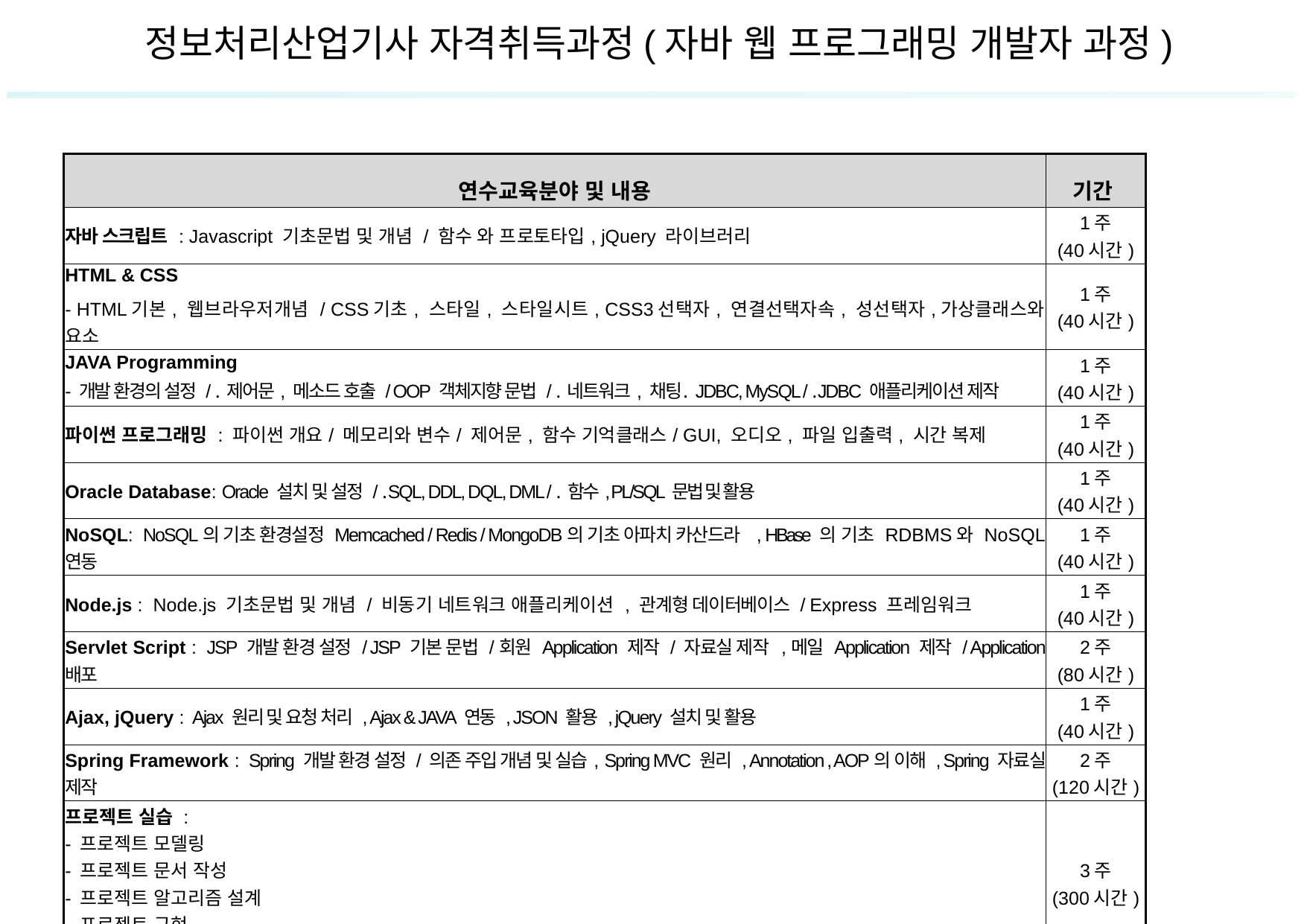

정보처리산업기사 자격취득과정(자바 웹 프로그래밍 개발자 과정)

| 연수교육분야 및 내용 | 기간 |
| --- | --- |
| 자바 스크립트 : Javascript 기초문법 및 개념 / 함수 와 프로토타입, jQuery 라이브러리 | 1주 (40시간) |
| HTML & CSS - HTML기본, 웹브라우저개념 / CSS기초, 스타일, 스타일시트, CSS3선택자, 연결선택자속, 성선택자,가상클래스와 요소 | 1주 (40시간) |
| JAVA Programming - 개발 환경의 설정 / ․제어문, 메소드 호출 / OOP 객체지향 문법 / ․네트워크, 채팅․JDBC, MySQL / ․JDBC 애플리케이션 제작 | 1주 (40시간) |
| 파이썬 프로그래밍 : 파이썬 개요/ 메모리와 변수/ 제어문, 함수 기억클래스/ GUI, 오디오, 파일 입출력, 시간 복제 | 1주 (40시간) |
| Oracle Database: Oracle 설치 및 설정 / ․SQL, DDL, DQL, DML / ․함수, PL/SQL 문법 및 활용 | 1주 (40시간) |
| NoSQL: NoSQL의 기초 환경설정 Memcached / Redis / MongoDB의 기초 아파치 카산드라 , HBase 의 기초 RDBMS와 NoSQL 연동 | 1주 (40시간) |
| Node.js : Node.js 기초문법 및 개념 / 비동기 네트워크 애플리케이션 , 관계형 데이터베이스 / Express 프레임워크 | 1주 (40시간) |
| Servlet Script : JSP 개발 환경 설정 / JSP 기본 문법 /회원 Application 제작 / 자료실 제작 ,메일 Application 제작 / Application 배포 | 2주 (80시간) |
| Ajax, jQuery : Ajax 원리 및 요청 처리 , Ajax & JAVA 연동 , JSON 활용 , jQuery 설치 및 활용 | 1주 (40시간) |
| Spring Framework : Spring 개발 환경 설정 / 의존 주입 개념 및 실습, Spring MVC 원리 , Annotation , AOP의 이해 , Spring 자료실 제작 | 2주 (120시간) |
| 프로젝트 실습 : - 프로젝트 모델링 - 프로젝트 문서 작성 - 프로젝트 알고리즘 설계 - 프로젝트 구현 - 프로젝트 테스트 | 3주 (300시간) |